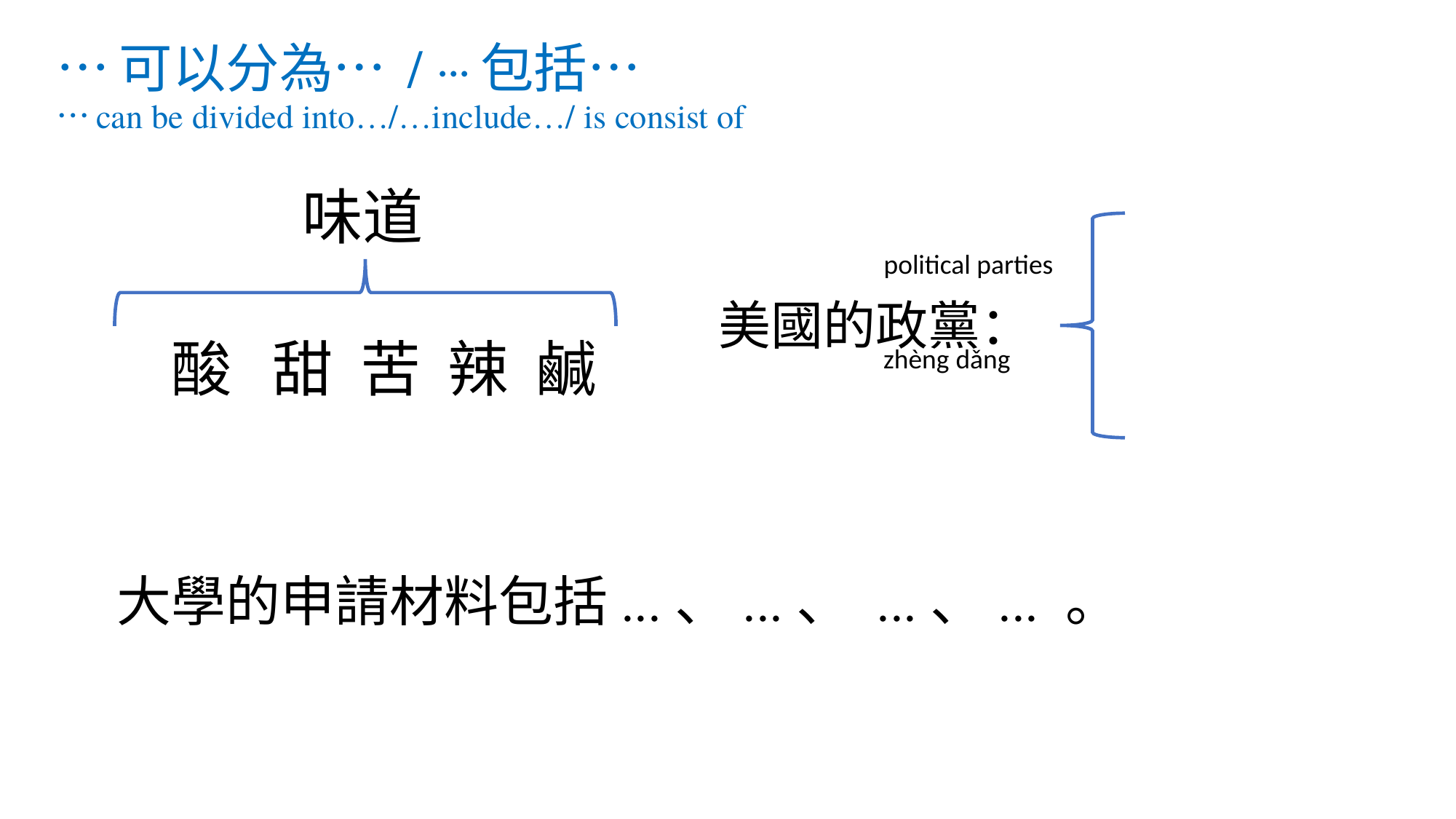

# ⋯可以分為⋯ / ⋯包括⋯ …can be divided into…/…include…/ is consist of

味道

political parties
美國的政黨：
酸   甜  苦  辣  鹹
zhèng dǎng
大學的申請材料包括...、...、 ...、... 。